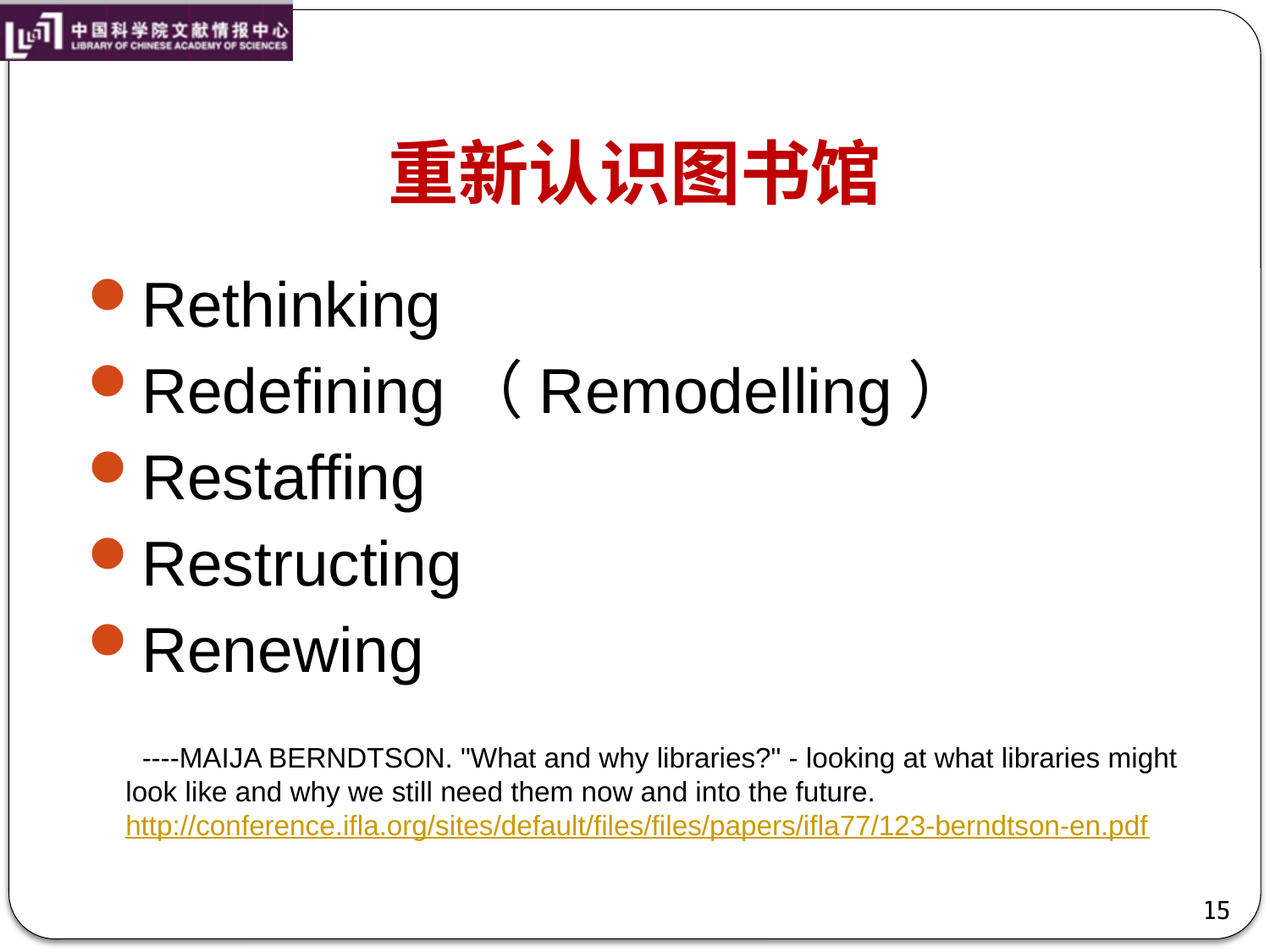

重新认识图书馆
Rethinking
Redefining（Remodelling）
Restaffing
Restructing
Renewing

       ----MAIJA BERNDTSON. "What and why libraries?" - looking at what libraries might look like and why we still need them now and into the future. http://conference.ifla.org/sites/default/files/files/papers/ifla77/123-berndtson-en.pdf

15